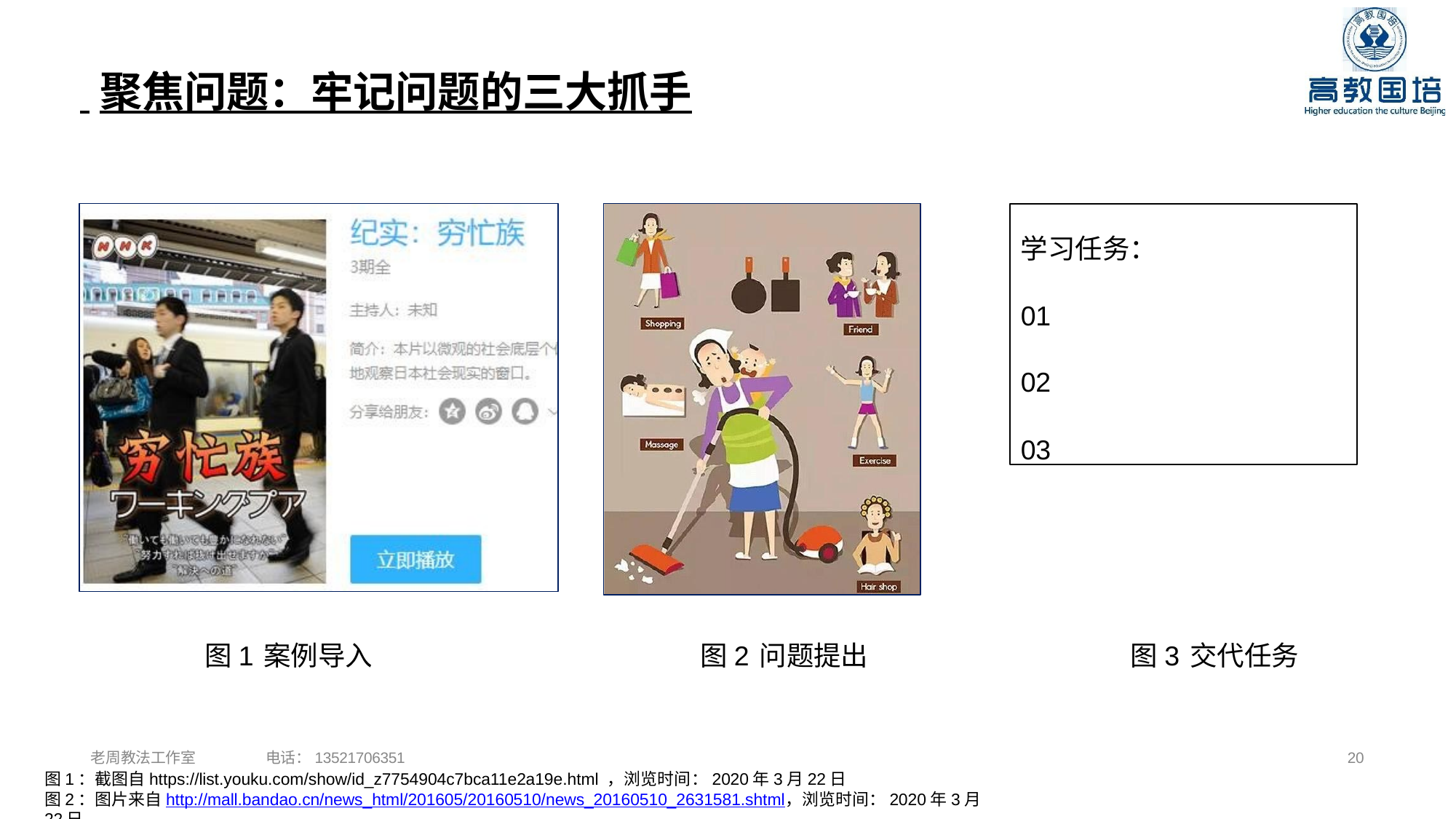

# 聚焦问题：牢记问题的三大抓手

学习任务：

01

02

03

图1	案例导入
图2	问题提出
图3	交代任务
老周教法工作室	电话：13521706351
图1：截图自https://list.youku.com/show/id_z7754904c7bca11e2a19e.html ，浏览时间：2020年3月22日
图2：图片来自http://mall.bandao.cn/news_html/201605/20160510/news_20160510_2631581.shtml，浏览时间：2020年3月22日
20